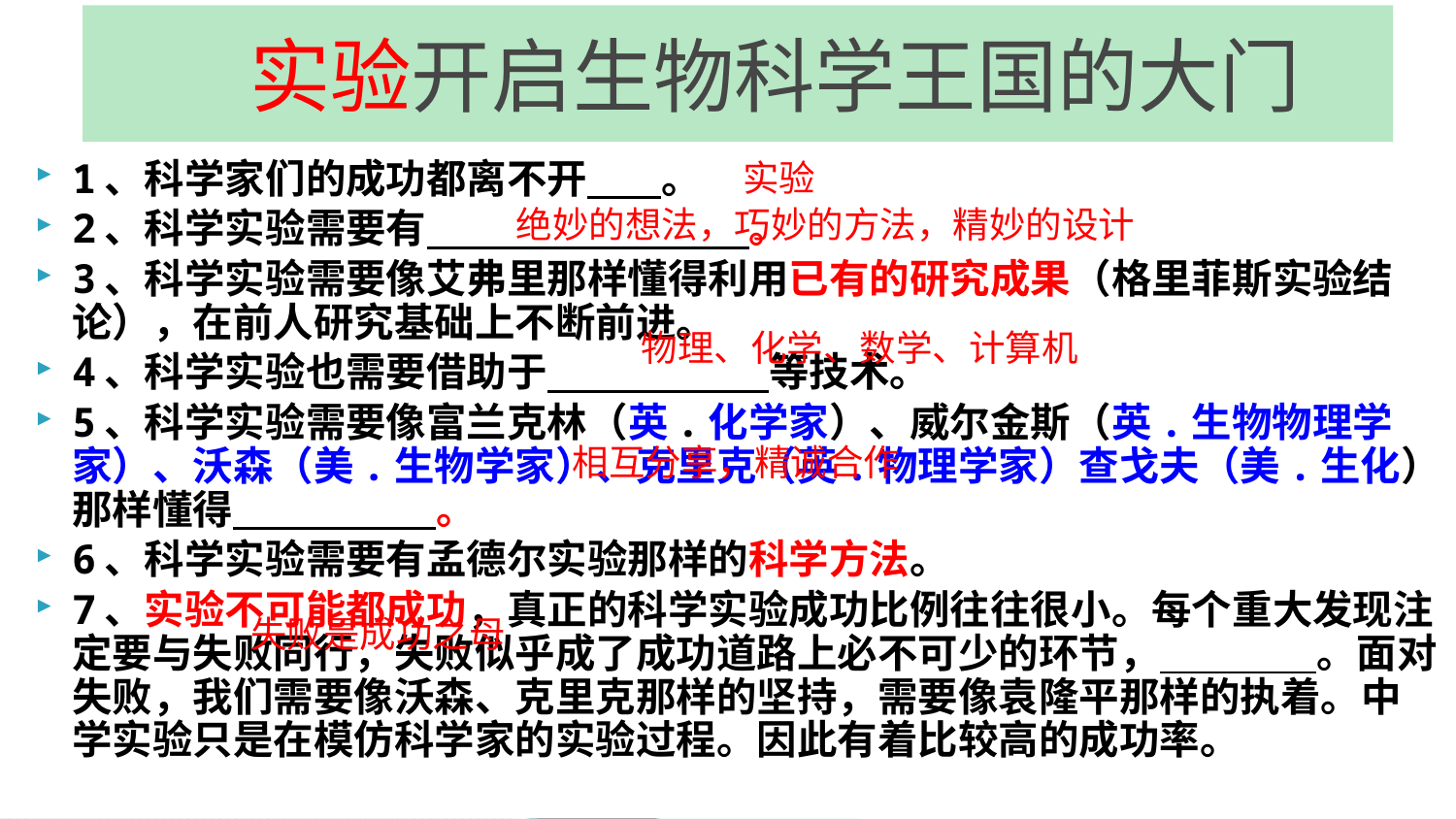

实验开启生物科学王国的大门
实验
1、科学家们的成功都离不开        。
2、科学实验需要有                                   。
3、科学实验需要像艾弗里那样懂得利用已有的研究成果（格里菲斯实验结论），在前人研究基础上不断前进。
4、科学实验也需要借助于                        等技术。
5、科学实验需要像富兰克林（英.化学家）、威尔金斯（英.生物物理学家）、沃森（美.生物学家）、克里克（英.物理学家）查戈夫（美.生化）那样懂得                      。
6、科学实验需要有孟德尔实验那样的科学方法。
7、实验不可能都成功，真正的科学实验成功比例往往很小。每个重大发现注定要与失败同行，失败似乎成了成功道路上必不可少的环节，                 。面对失败，我们需要像沃森、克里克那样的坚持，需要像袁隆平那样的执着。中学实验只是在模仿科学家的实验过程。因此有着比较高的成功率。
绝妙的想法，巧妙的方法，精妙的设计
物理、化学、数学、计算机
相互分享，精诚合作

失败是成功之母